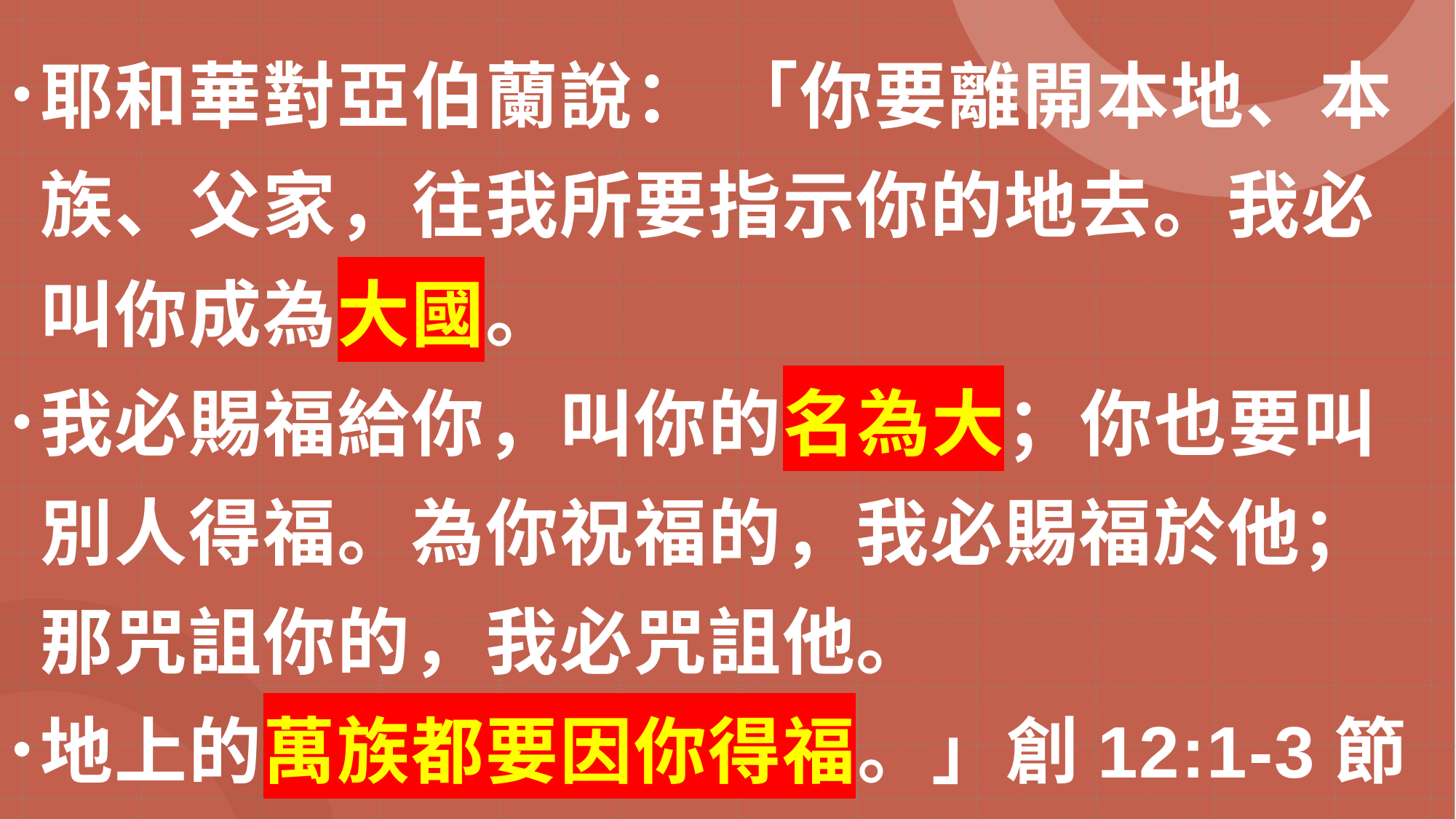

耶和華對亞伯蘭說： 「你要離開本地、本族、父家，往我所要指示你的地去。我必叫你成為大國。
我必賜福給你，叫你的名為大；你也要叫別人得福。為你祝福的，我必賜福於他；那咒詛你的，我必咒詛他。
地上的萬族都要因你得福。」創12:1-3節